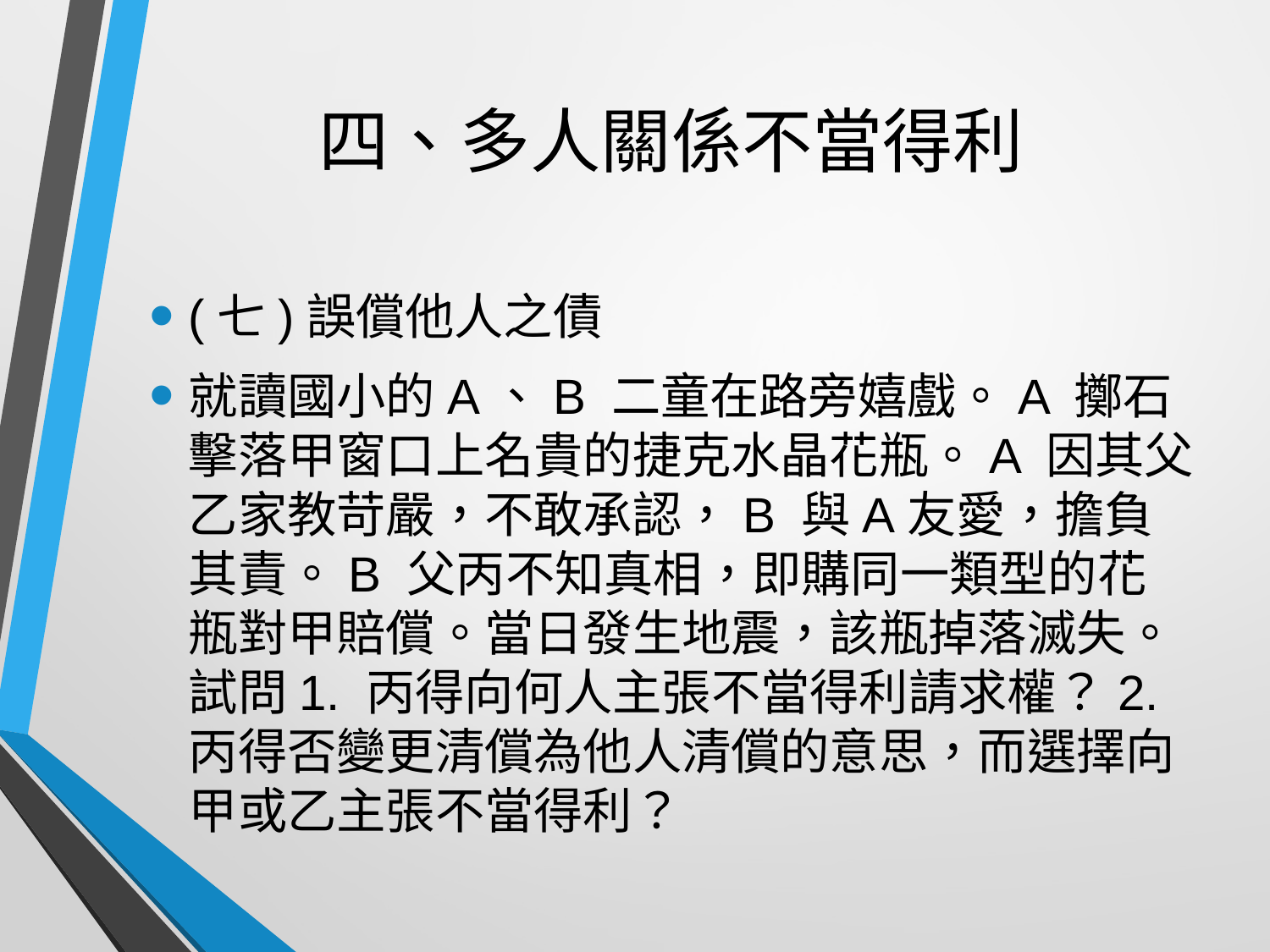

# 四、多人關係不當得利
(七)誤償他人之債
就讀國小的A、B 二童在路旁嬉戲。A 擲石擊落甲窗口上名貴的捷克水晶花瓶。A 因其父乙家教苛嚴，不敢承認，B 與A友愛，擔負其責。B 父丙不知真相，即購同一類型的花瓶對甲賠償。當日發生地震，該瓶掉落滅失。試問1. 丙得向何人主張不當得利請求權？2. 丙得否變更清償為他人清償的意思，而選擇向甲或乙主張不當得利？